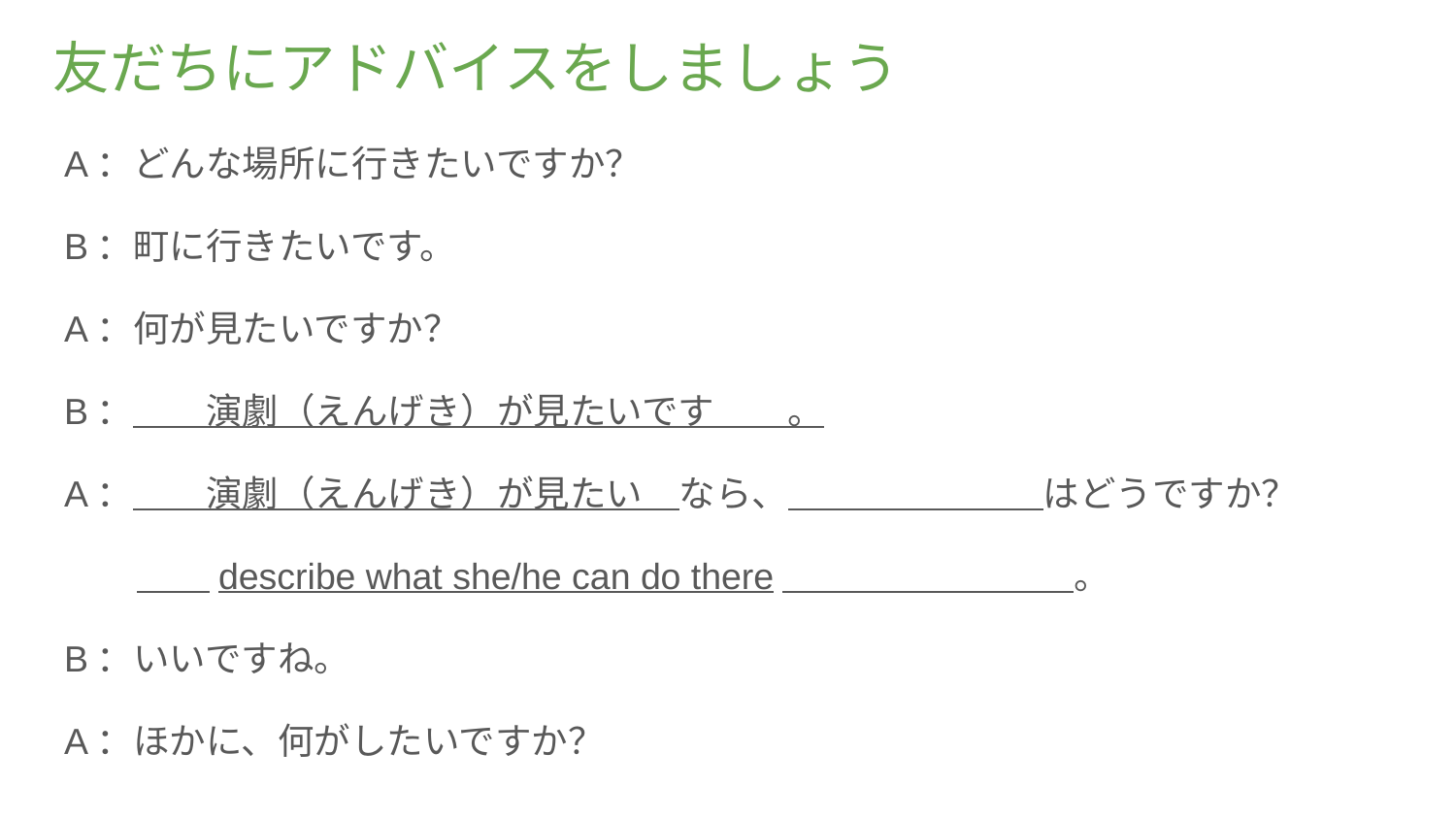

# 友だちにアドバイスをしましょう
A：どんな場所に行きたいですか？
B：町に行きたいです。
A：何が見たいですか？
B：　　演劇（えんげき）が見たいです　　。
A：　　演劇（えんげき）が見たい　なら、　　　　　　　はどうですか？
　　　　describe what she/he can do there　　　　　　　　。
B：いいですね。
A：ほかに、何がしたいですか？